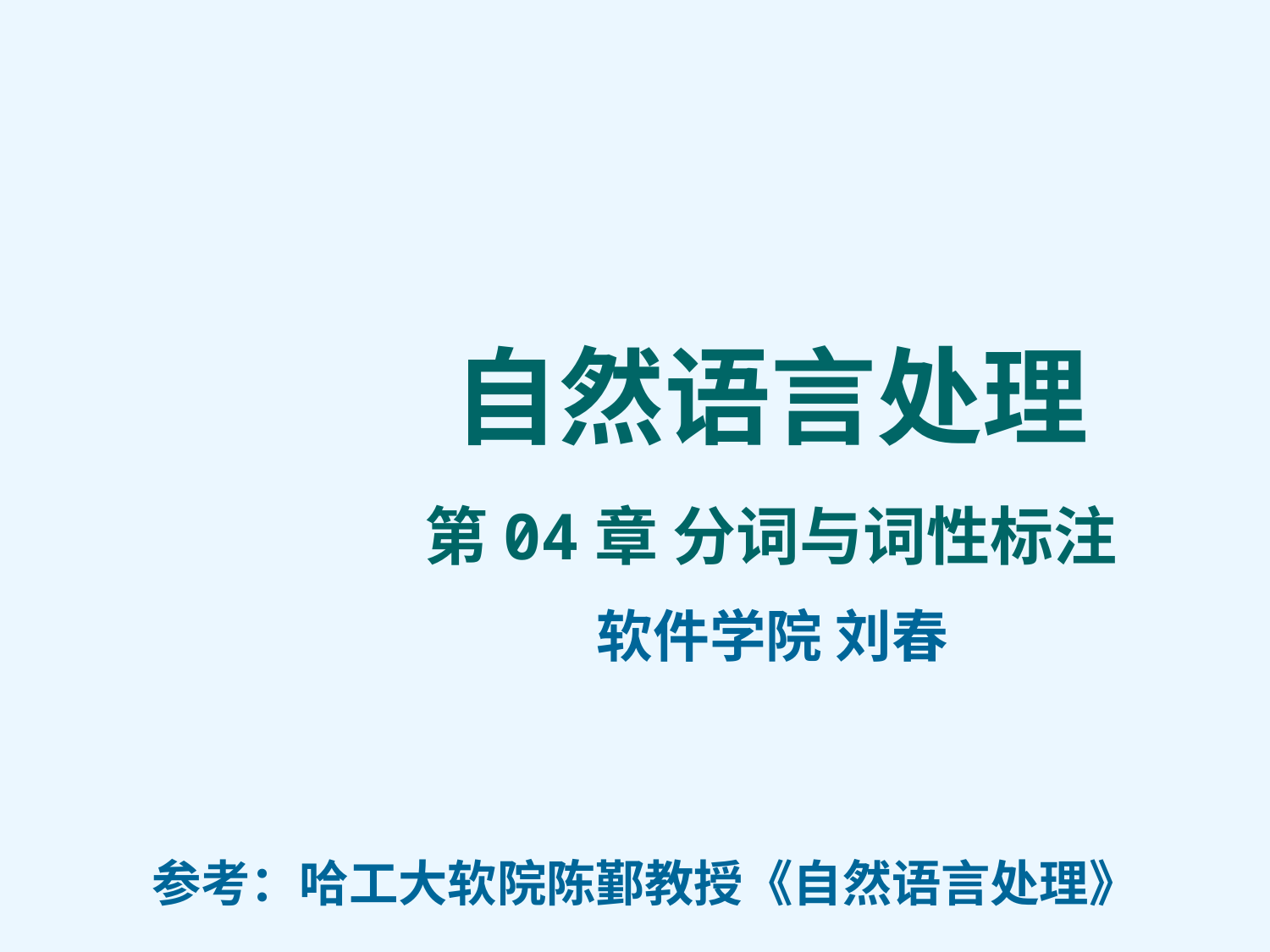

# 自然语言处理 第04章 分词与词性标注
软件学院 刘春
参考：哈工大软院陈鄞教授《自然语言处理》